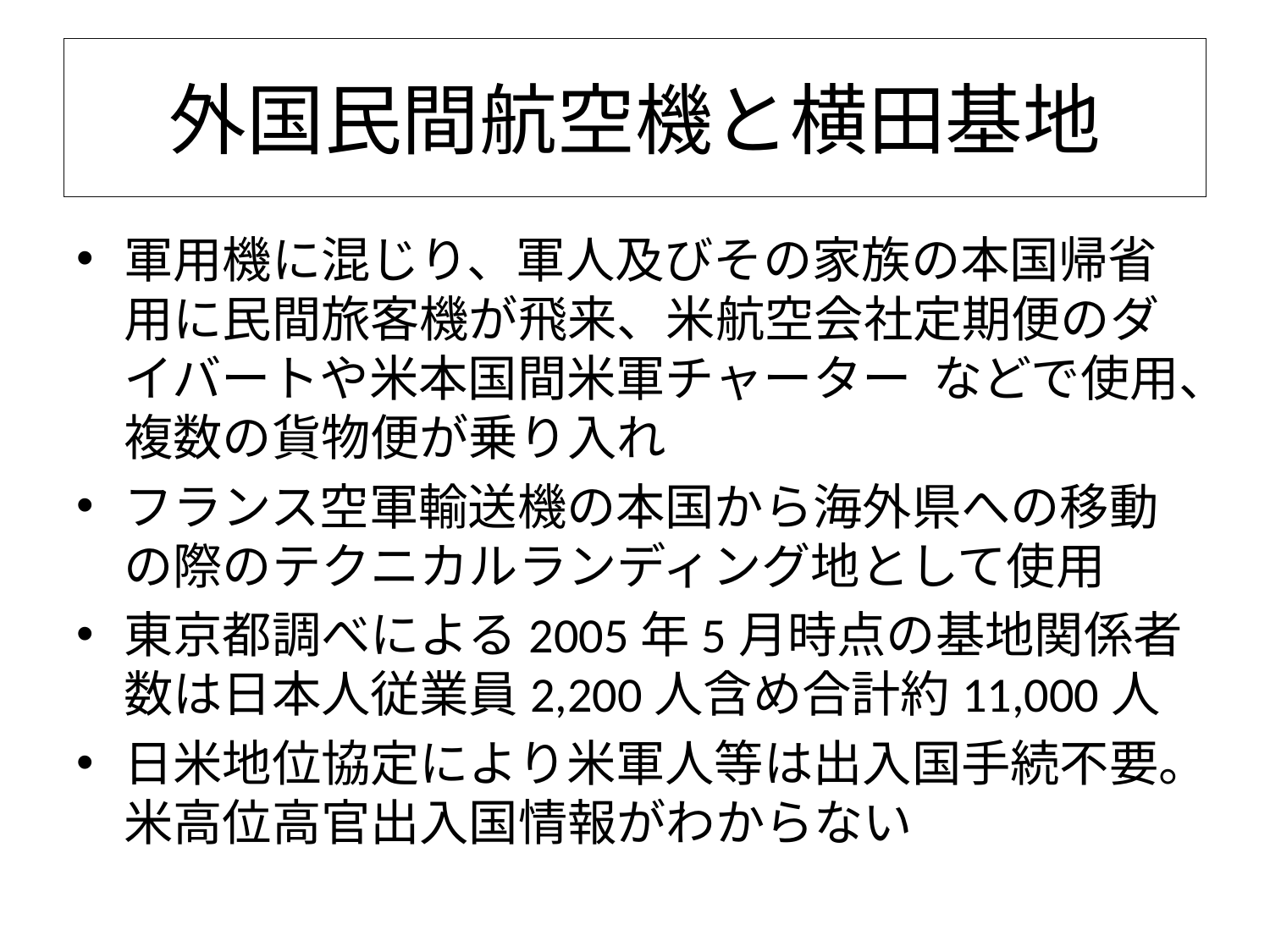

# 外国民間航空機と横田基地
軍用機に混じり、軍人及びその家族の本国帰省用に民間旅客機が飛来、米航空会社定期便のダイバートや米本国間米軍チャーター  などで使用、複数の貨物便が乗り入れ
フランス空軍輸送機の本国から海外県への移動の際のテクニカルランディング地として使用
東京都調べによる2005年5月時点の基地関係者数は日本人従業員2,200人含め合計約11,000人
日米地位協定により米軍人等は出入国手続不要。米高位高官出入国情報がわからない